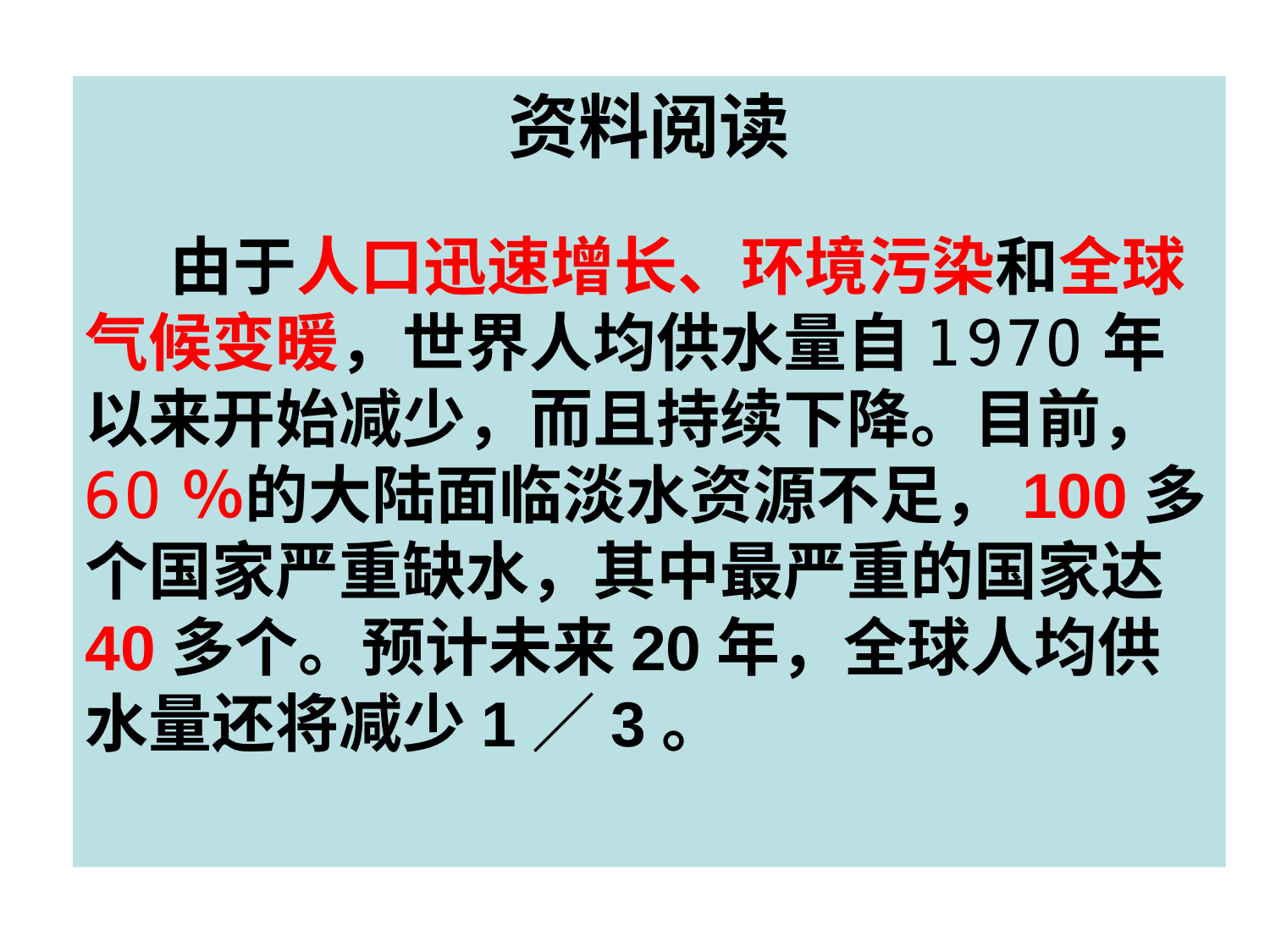

资料阅读

　　由于人口迅速增长、环境污染和全球气候变暖，世界人均供水量自1970年以来开始减少，而且持续下降。目前，60％的大陆面临淡水资源不足，100多个国家严重缺水，其中最严重的国家达40多个。预计未来20年，全球人均供水量还将减少1／3。